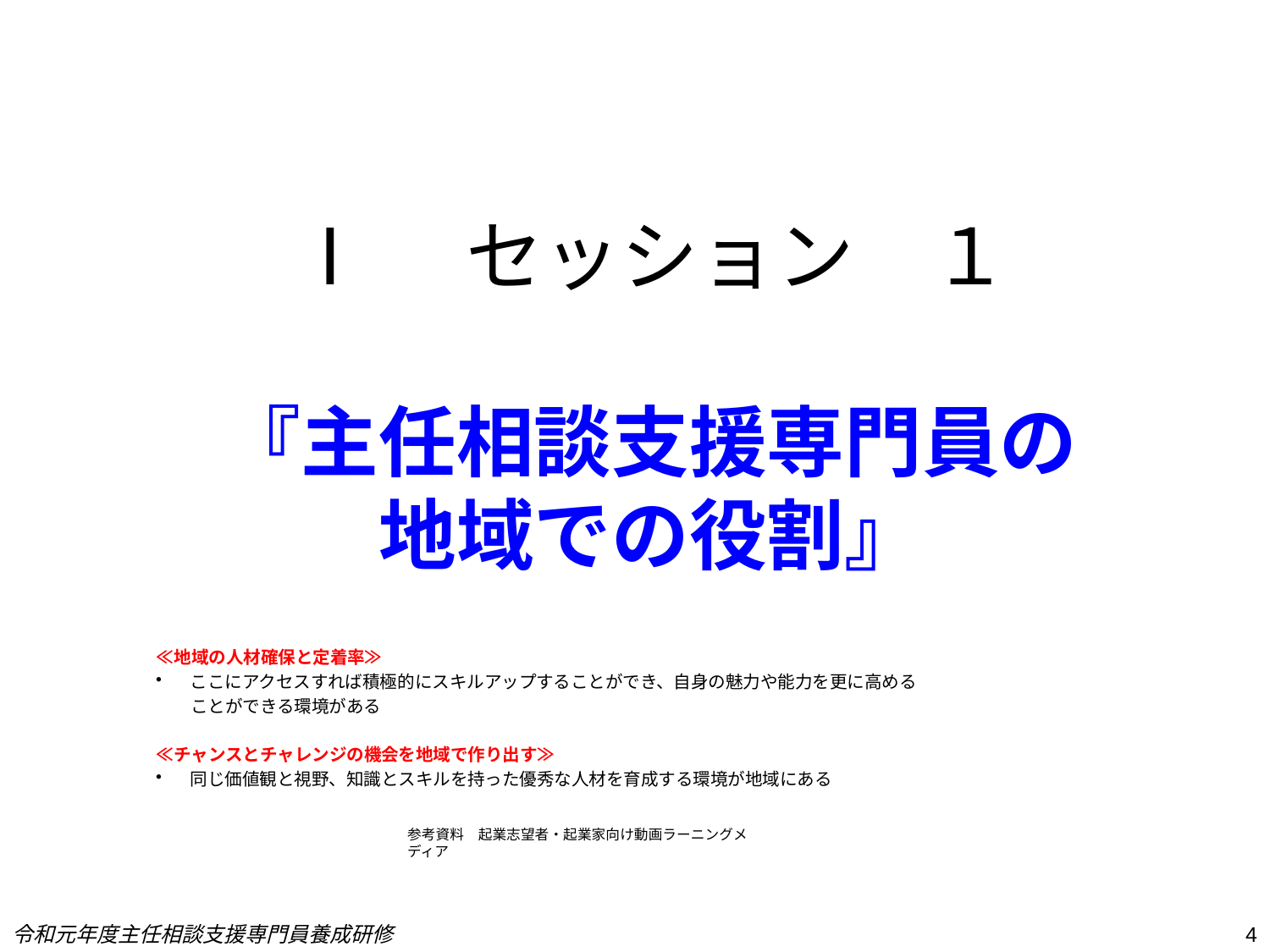

# Ⅰ　セッション　１ 『主任相談支援専門員の 地域での役割』

≪地域の人材確保と定着率≫
ここにアクセスすれば積極的にスキルアップすることができ、自身の魅力や能力を更に高める
　　ことができる環境がある

≪チャンスとチャレンジの機会を地域で作り出す≫
同じ価値観と視野、知識とスキルを持った優秀な人材を育成する環境が地域にある

参考資料　起業志望者・起業家向け動画ラーニングメディア
令和元年度主任相談支援専門員養成研修

4